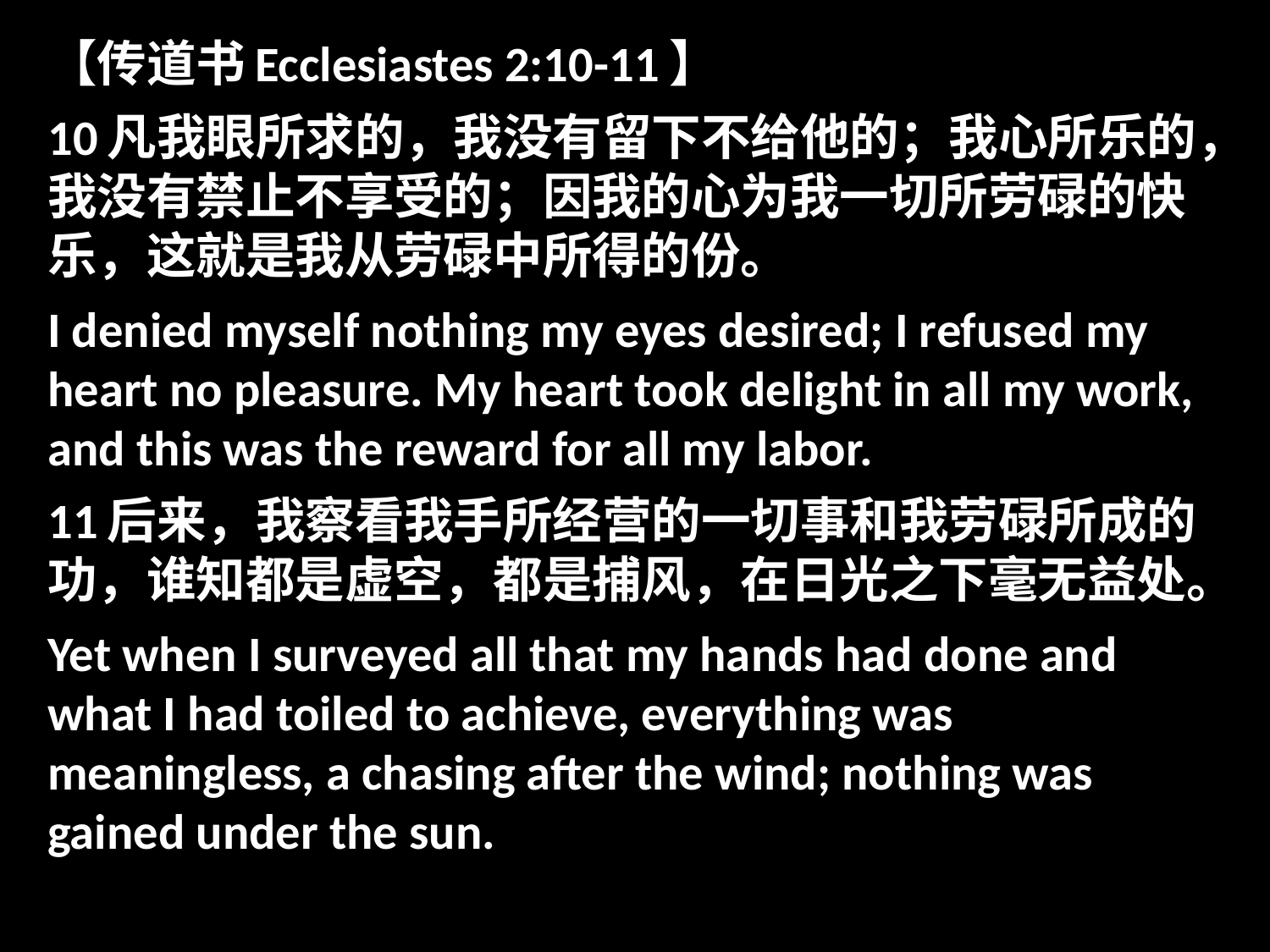

【传道书Ecclesiastes 2:10-11】
10凡我眼所求的，我没有留下不给他的；我心所乐的，我没有禁止不享受的；因我的心为我一切所劳碌的快乐，这就是我从劳碌中所得的份。
I denied myself nothing my eyes desired; I refused my heart no pleasure. My heart took delight in all my work, and this was the reward for all my labor.
11后来，我察看我手所经营的一切事和我劳碌所成的功，谁知都是虚空，都是捕风，在日光之下毫无益处。
Yet when I surveyed all that my hands had done and what I had toiled to achieve, everything was meaningless, a chasing after the wind; nothing was gained under the sun.